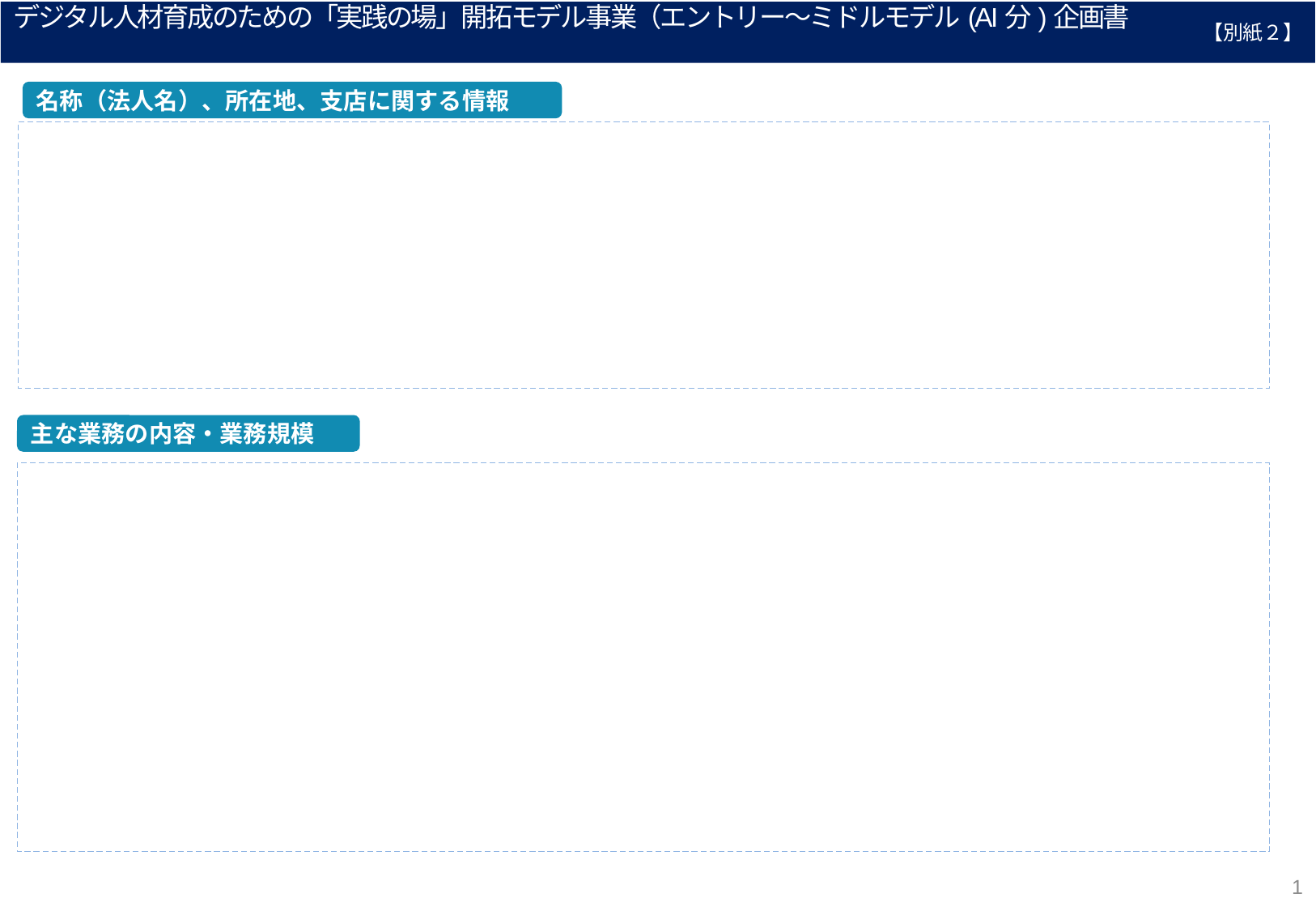

デジタル人材育成のための「実践の場」開拓モデル事業（エントリー～ミドルモデル(AI分)企画書
【別紙２】
名称（法人名）、所在地、支店に関する情報

主な業務の内容・業務規模

1